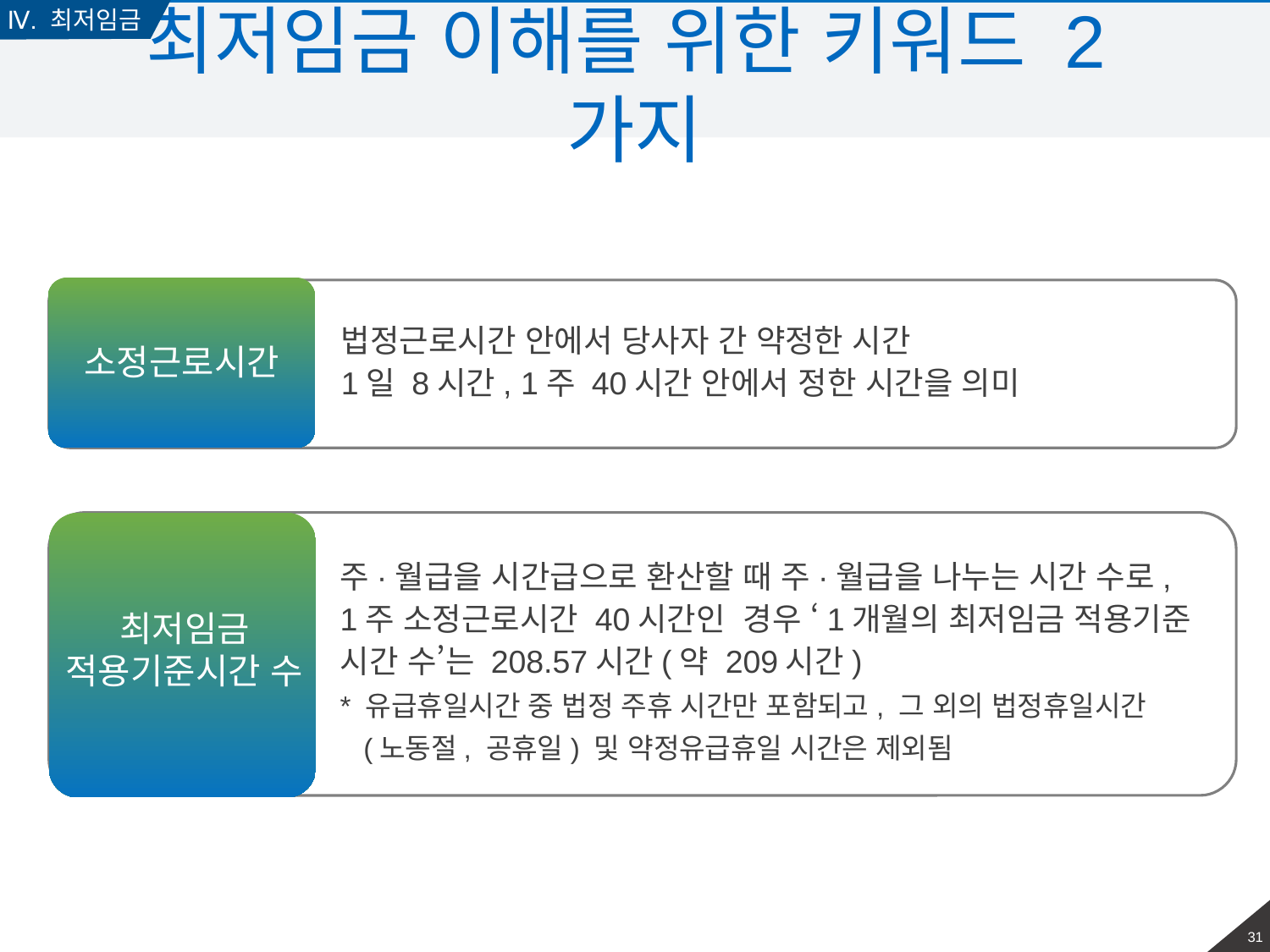

Ⅳ. 최저임금

# 최저임금 이해를 위한 키워드 2가지

법정근로시간 안에서 당사자 간 약정한 시간
1일 8시간, 1주 40시간 안에서 정한 시간을 의미
소정근로시간

주·월급을 시간급으로 환산할 때 주·월급을 나누는 시간 수로,
1주 소정근로시간 40시간인  경우 ‘1개월의 최저임금 적용기준
시간 수’는 208.57시간(약 209시간)
* 유급휴일시간 중 법정 주휴 시간만 포함되고, 그 외의 법정휴일시간
   (노동절, 공휴일) 및 약정유급휴일 시간은 제외됨
최저임금
적용기준시간 수

31
31